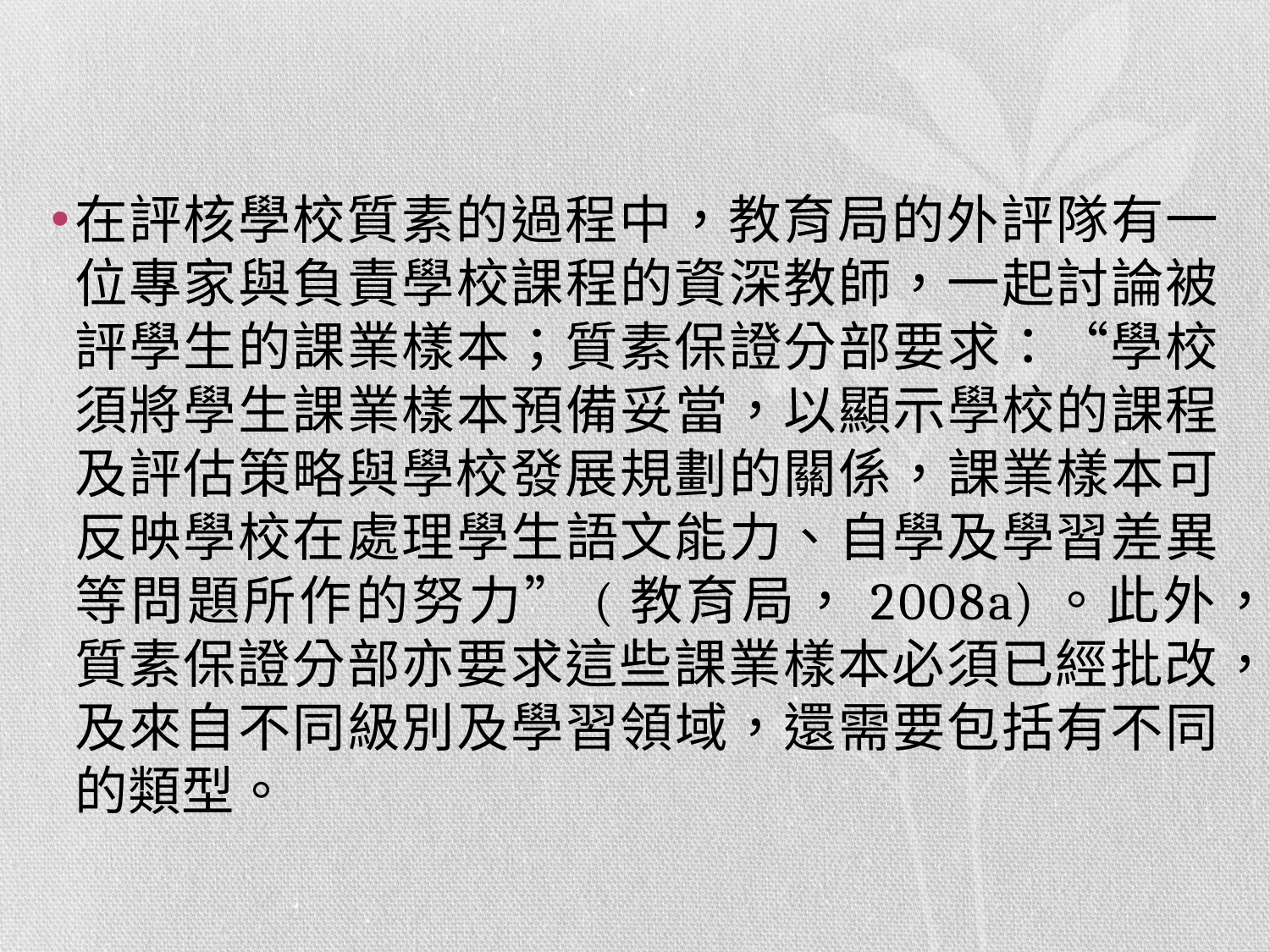

#
在評核學校質素的過程中，教育局的外評隊有一位專家與負責學校課程的資深教師，一起討論被評學生的課業樣本；質素保證分部要求：“學校須將學生課業樣本預備妥當，以顯示學校的課程及評估策略與學校發展規劃的關係，課業樣本可反映學校在處理學生語文能力、自學及學習差異等問題所作的努力”(教育局，2008a)。此外，質素保證分部亦要求這些課業樣本必須已經批改，及來自不同級別及學習領域，還需要包括有不同的類型。